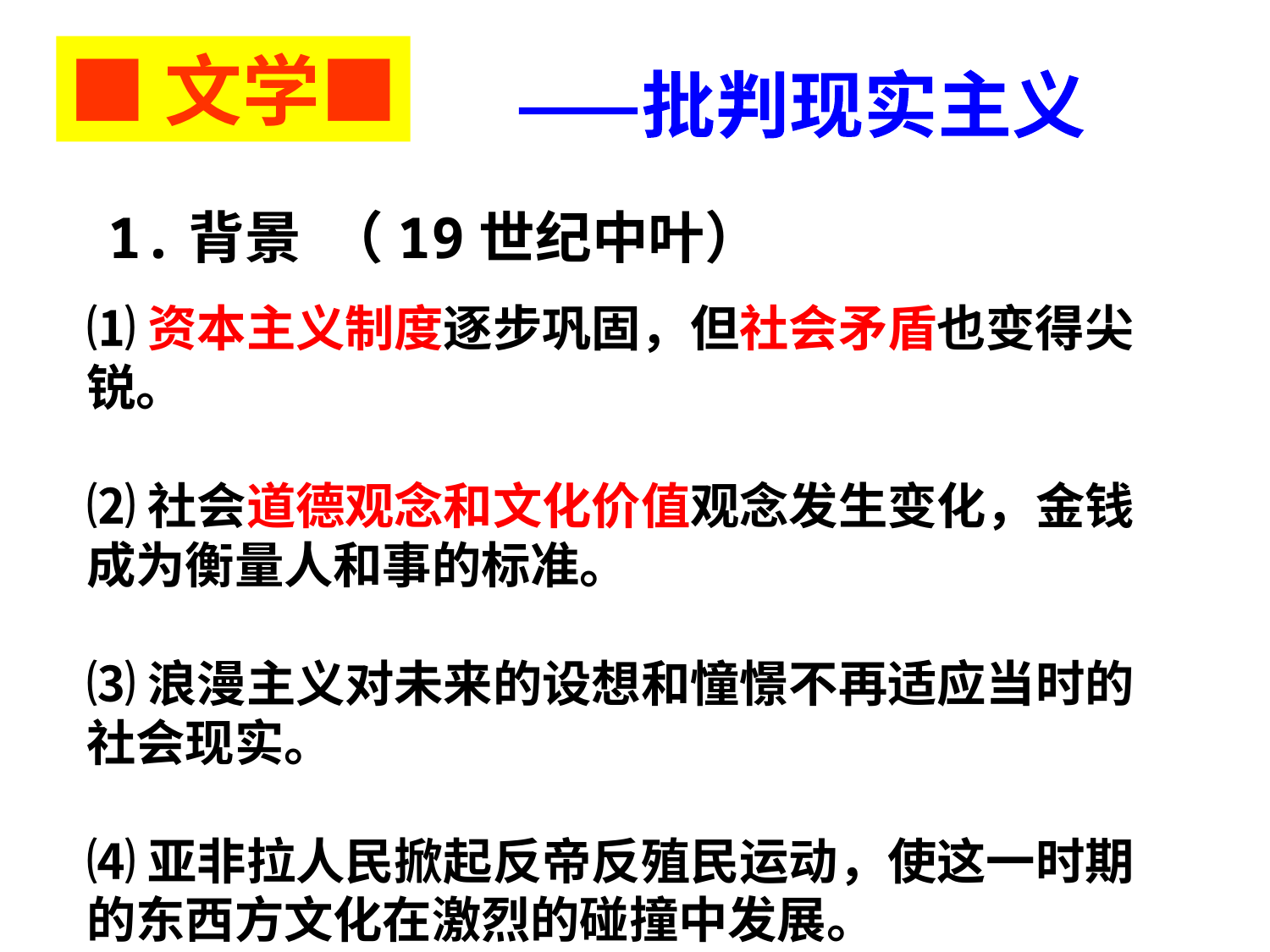

■文学■
——批判现实主义
1.背景  （19世纪中叶）
⑴资本主义制度逐步巩固，但社会矛盾也变得尖锐。

⑵社会道德观念和文化价值观念发生变化，金钱成为衡量人和事的标准。

⑶浪漫主义对未来的设想和憧憬不再适应当时的社会现实。

⑷亚非拉人民掀起反帝反殖民运动，使这一时期的东西方文化在激烈的碰撞中发展。
4